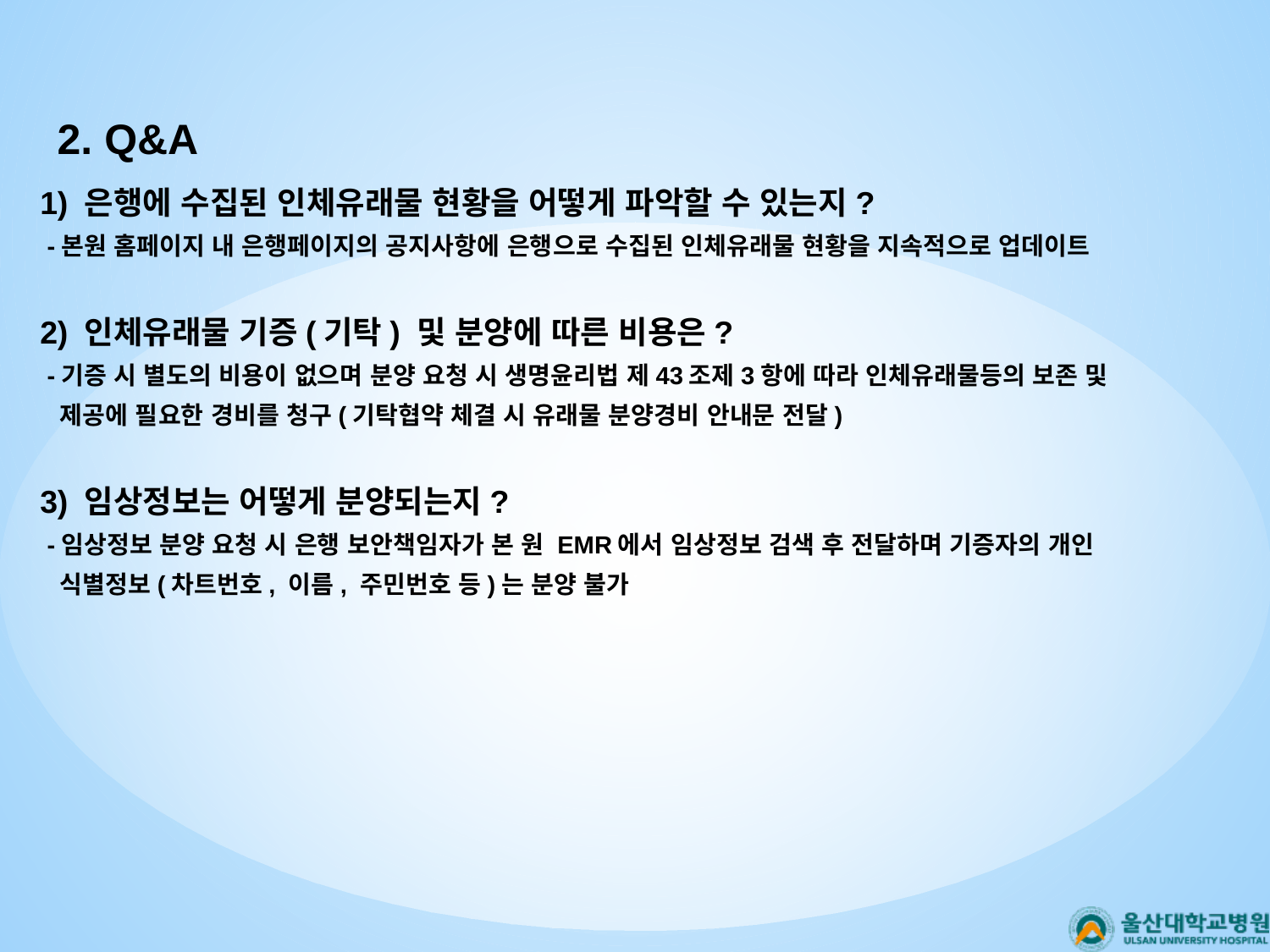

2. Q&A
1) 은행에 수집된 인체유래물 현황을 어떻게 파악할 수 있는지?
 -본원 홈페이지 내 은행페이지의 공지사항에 은행으로 수집된 인체유래물 현황을 지속적으로 업데이트

2) 인체유래물 기증(기탁) 및 분양에 따른 비용은?
 -기증 시 별도의 비용이 없으며 분양 요청 시 생명윤리법 제43조제3항에 따라 인체유래물등의 보존 및
  제공에 필요한 경비를 청구(기탁협약 체결 시 유래물 분양경비 안내문 전달)

3) 임상정보는 어떻게 분양되는지?
 -임상정보 분양 요청 시 은행 보안책임자가 본 원 EMR에서 임상정보 검색 후 전달하며 기증자의 개인
  식별정보(차트번호, 이름, 주민번호 등)는 분양 불가